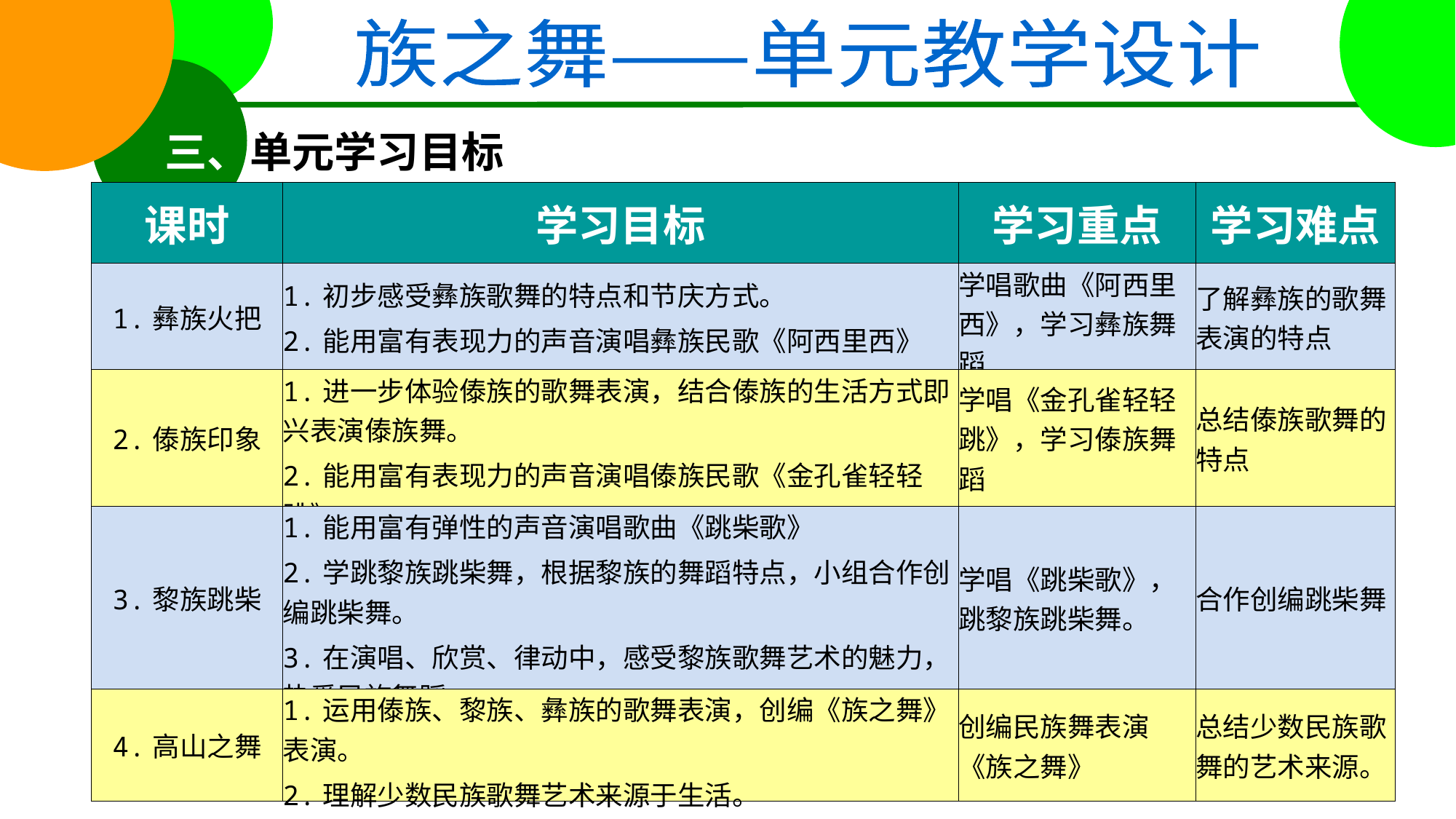

族之舞——单元教学设计

三、单元学习目标
| 课时 | 学习目标 | 学习重点 | 学习难点 |
| --- | --- | --- | --- |
| 1.彝族火把 | 1.初步感受彝族歌舞的特点和节庆方式。 2.能用富有表现力的声音演唱彝族民歌《阿西里西》 | 学唱歌曲《阿西里西》，学习彝族舞蹈 | 了解彝族的歌舞表演的特点 |
| 2.傣族印象 | 1.进一步体验傣族的歌舞表演，结合傣族的生活方式即兴表演傣族舞。 2.能用富有表现力的声音演唱傣族民歌《金孔雀轻轻跳》 | 学唱《金孔雀轻轻跳》，学习傣族舞蹈 | 总结傣族歌舞的特点 |
| 3.黎族跳柴 | 1.能用富有弹性的声音演唱歌曲《跳柴歌》 2.学跳黎族跳柴舞，根据黎族的舞蹈特点，小组合作创编跳柴舞。 3.在演唱、欣赏、律动中，感受黎族歌舞艺术的魅力，热爱民族舞蹈。 | 学唱《跳柴歌》，跳黎族跳柴舞。 | 合作创编跳柴舞 |
| 4.高山之舞 | 1.运用傣族、黎族、彝族的歌舞表演，创编《族之舞》表演。 2.理解少数民族歌舞艺术来源于生活。 | 创编民族舞表演《族之舞》 | 总结少数民族歌舞的艺术来源。 |